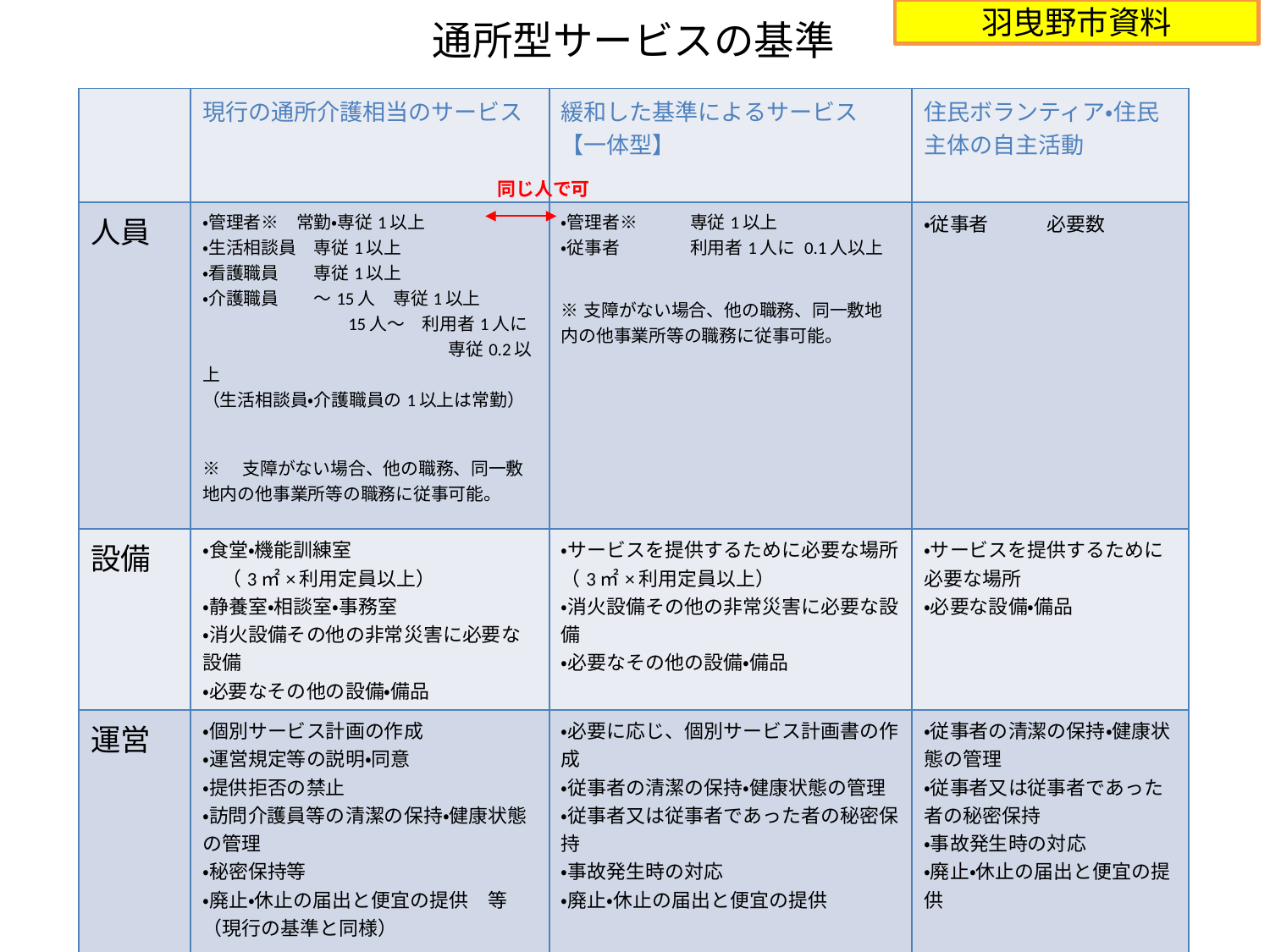

# 通所型サービスの基準
羽曳野市資料
|  | 現行の通所介護相当のサービス | 緩和した基準によるサービス　 【一体型】 | 住民ボランティア・住民主体の自主活動 |
| --- | --- | --- | --- |
| 人員 | ・管理者※　常勤・専従1以上 ・生活相談員　専従1以上 ・看護職員　　専従1以上 ・介護職員　　～15人　専従1以上 　　　　　　　　15人～　利用者1人に 　　　　　　　　　　　　　　専従0.2以上 （生活相談員・介護職員の1以上は常勤）　　　　　　　　 ※　支障がない場合、他の職務、同一敷地内の他事業所等の職務に従事可能。 | ・管理者※　　　専従1以上 ・従事者　　　　利用者1人に 0.1人以上 ※支障がない場合、他の職務、同一敷地内の他事業所等の職務に従事可能。 | ・従事者　　　必要数 |
| 設備 | ・食堂・機能訓練室 　（3㎡×利用定員以上） ・静養室・相談室・事務室 ・消火設備その他の非常災害に必要な設備 ・必要なその他の設備・備品 | ・サービスを提供するために必要な場所（3㎡×利用定員以上） ・消火設備その他の非常災害に必要な設備 ・必要なその他の設備・備品 | ・サービスを提供するために必要な場所 ・必要な設備・備品 |
| 運営 | ・個別サービス計画の作成 ・運営規定等の説明・同意 ・提供拒否の禁止 ・訪問介護員等の清潔の保持・健康状態の管理 ・秘密保持等 ・廃止・休止の届出と便宜の提供　等 （現行の基準と同様） | ・必要に応じ、個別サービス計画書の作成 ・従事者の清潔の保持・健康状態の管理 ・従事者又は従事者であった者の秘密保持 ・事故発生時の対応 ・廃止・休止の届出と便宜の提供 | ・従事者の清潔の保持・健康状態の管理 ・従事者又は従事者であった者の秘密保持 ・事故発生時の対応 ・廃止・休止の届出と便宜の提供 |
同じ人で可